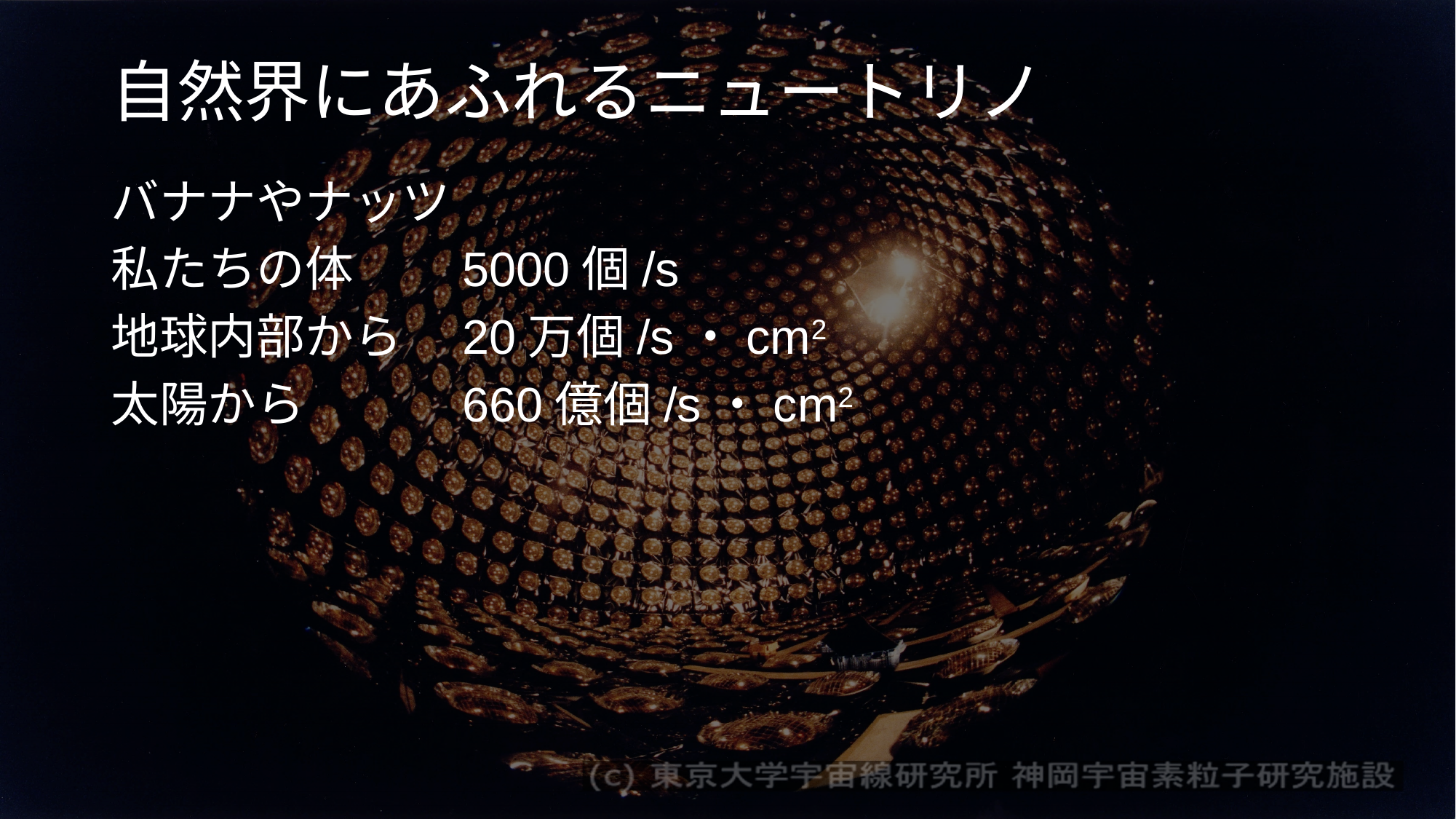

# 自然界にあふれるニュートリノ
バナナやナッツ
私たちの体　　5000個/s
地球内部から　20万個/s・cm2
太陽から　　　660億個/s・cm2